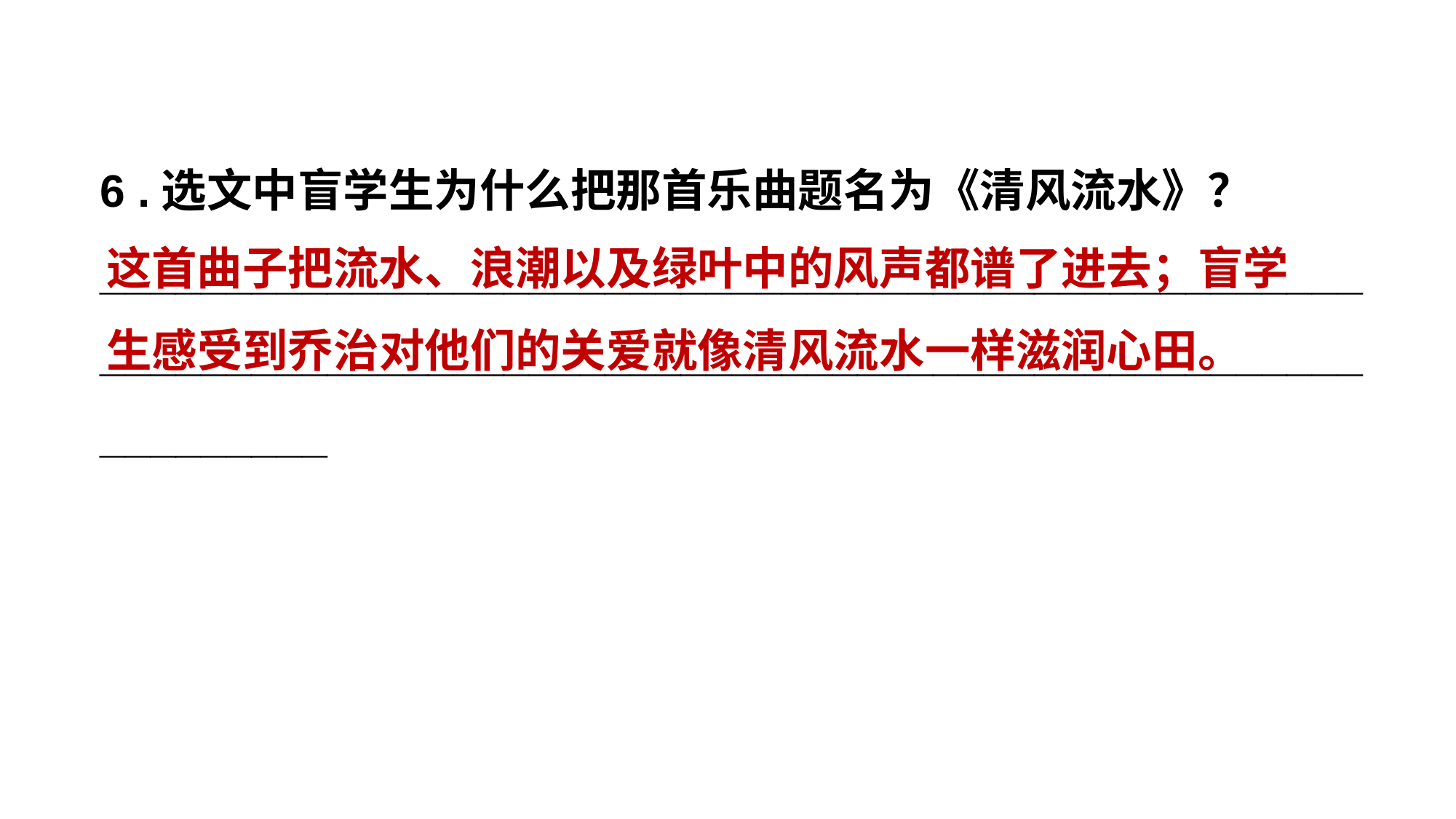

6 .选文中盲学生为什么把那首乐曲题名为《清风流水》？
_____________________________________________________________________________________________________________
这首曲子把流水、浪潮以及绿叶中的风声都谱了进去；盲学生感受到乔治对他们的关爱就像清风流水一样滋润心田。